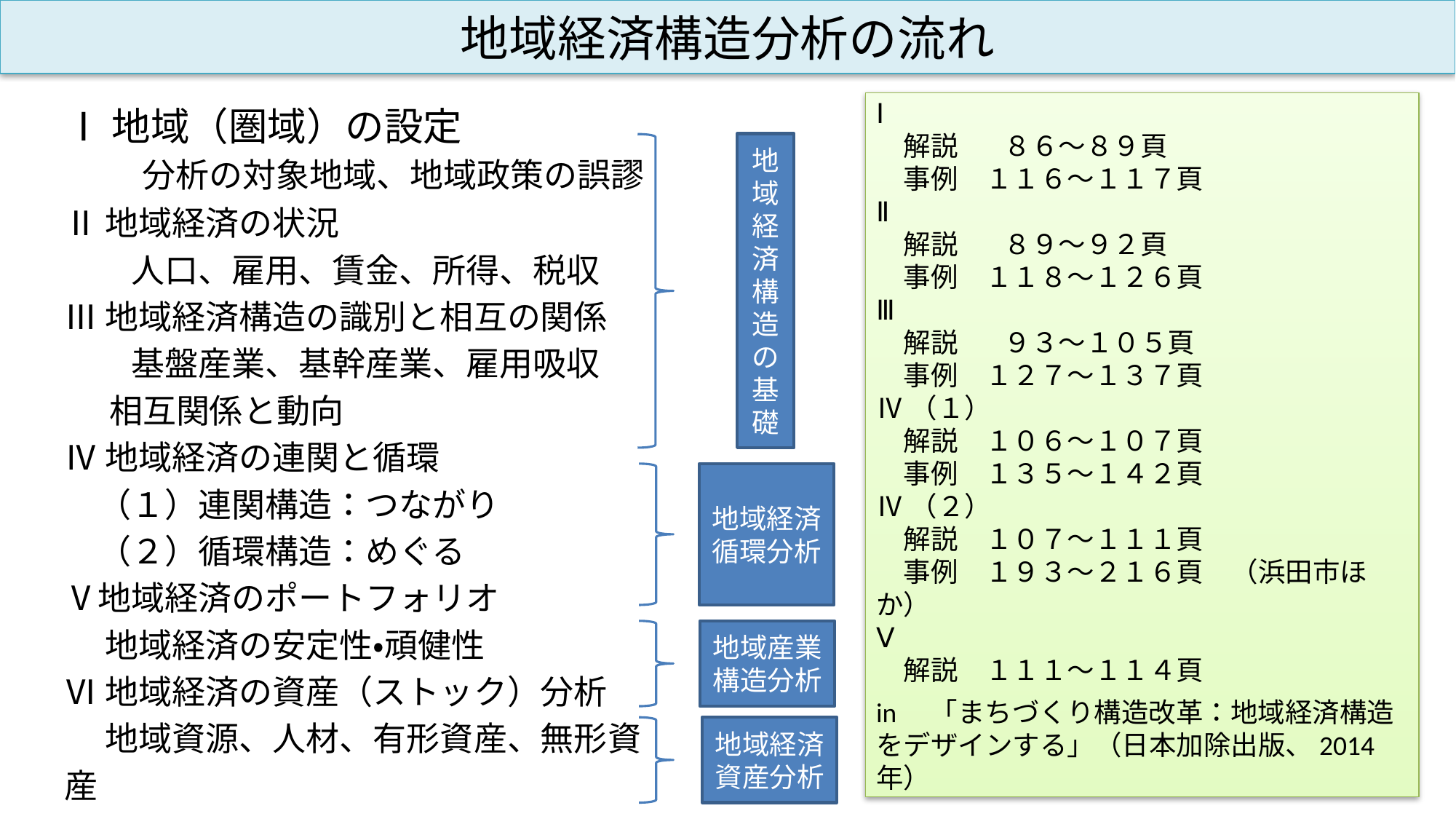

地域経済構造分析の流れ
# Ⅰ地域（圏域）の設定 　　分析の対象地域、地域政策の誤謬 Ⅱ 地域経済の状況 　　人口、雇用、賃金、所得、税収 Ⅲ 地域経済構造の識別と相互の関係 　　基盤産業、基幹産業、雇用吸収 相互関係と動向 Ⅳ 地域経済の連関と循環 　（１）連関構造：つながり 　（２）循環構造：めぐる Ⅴ地域経済のポートフォリオ 　 地域経済の安定性・頑健性 Ⅵ 地域経済の資産（ストック）分析 　 地域資源、人材、有形資産、無形資産
Ⅰ
　解説　   ８６～８９頁　
　事例　１１６～１１７頁
Ⅱ
　解説　   ８９～９２頁　
　事例　１１８～１２６頁
Ⅲ
　解説　   ９３～１０５頁　
　事例　１２７～１３７頁
Ⅳ（１）
　解説　１０６～１０７頁　
　事例　１３５～１４２頁
Ⅳ（２）
　解説　１０７～１１１頁　
　事例　１９３～２１６頁　（浜田市ほか）
Ⅴ
　解説　１１１～１１４頁
in　「まちづくり構造改革：地域経済構造をデザインする」（日本加除出版、2014年）
地域経済構造の基礎

地域経済循環分析

地域産業構造分析

地域経済資産分析